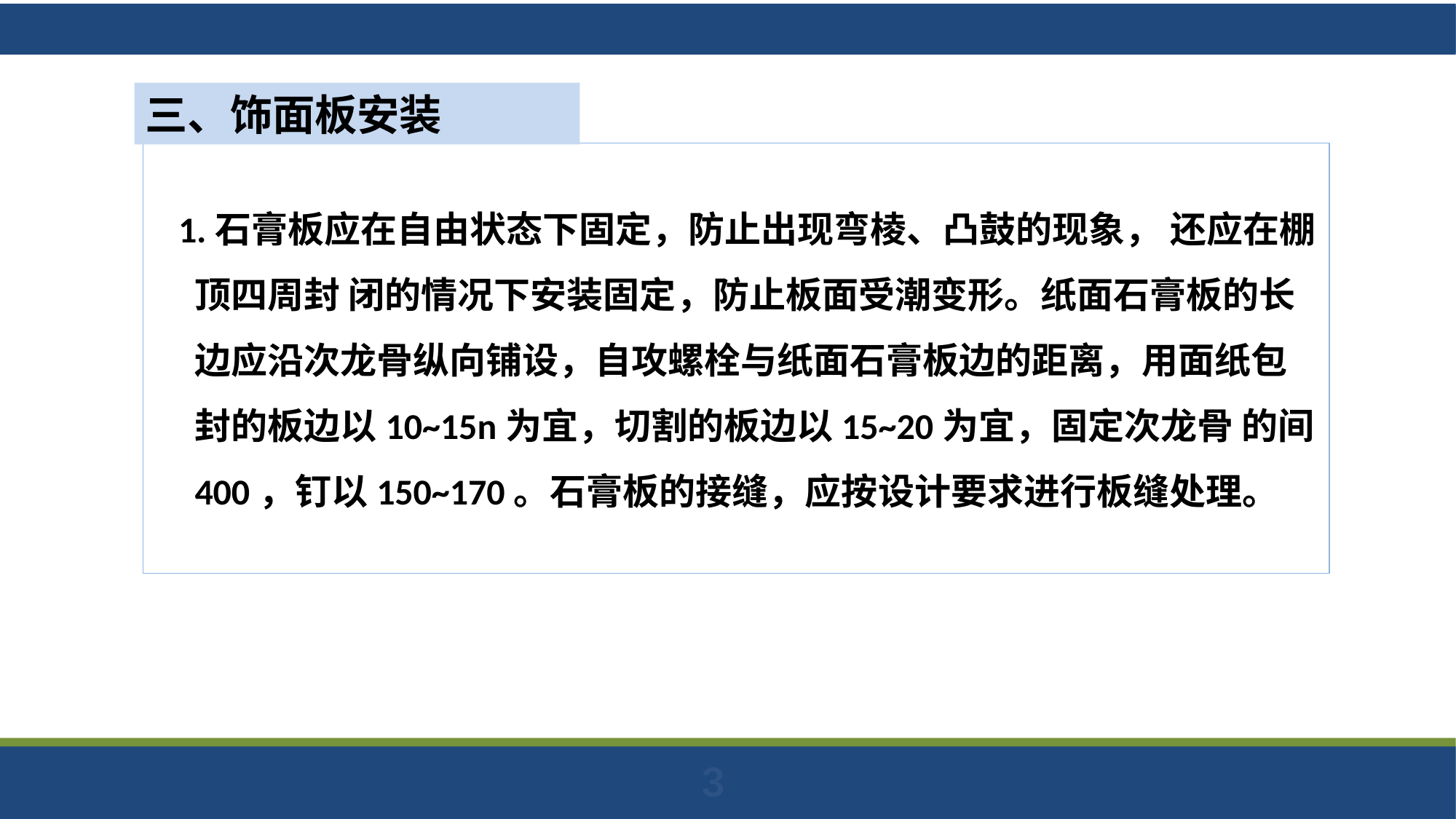

三、饰面板安装

   1.石膏板应在自由状态下固定，防止出现弯棱、凸鼓的现象， 还应在棚顶四周封 闭的情况下安装固定，防止板面受潮变形。纸面石膏板的长边应沿次龙骨纵向铺设，自攻螺栓与纸面石膏板边的距离，用面纸包封的板边以10~15n为宜，切割的板边以15~20为宜，固定次龙骨 的间 400，钉以150~170。石膏板的接缝，应按设计要求进行板缝处理。

3